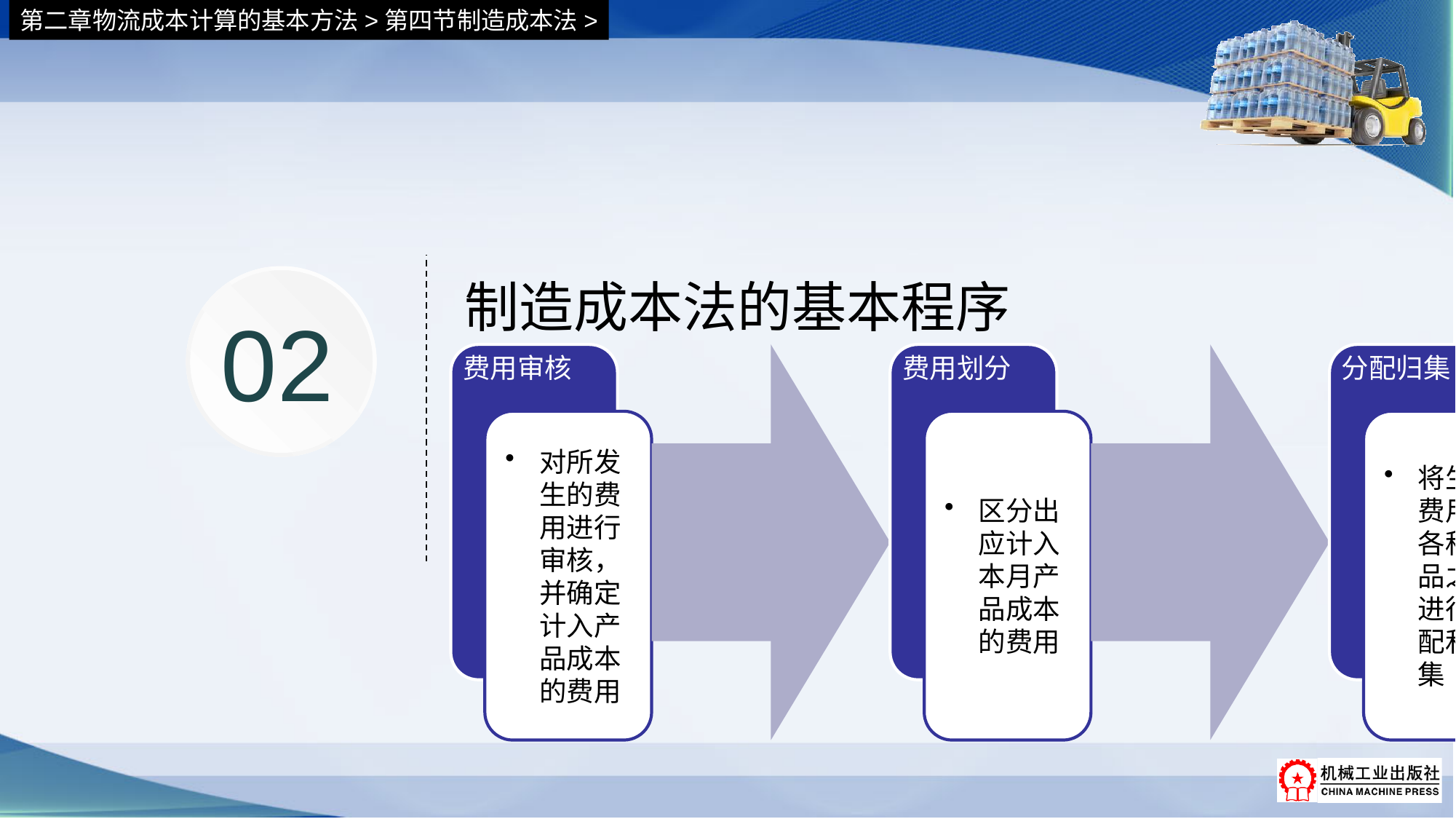

第二章物流成本计算的基本方法>第四节制造成本法>

02
制造成本法的基本程序
费用审核
对所发生的费用进行审核，并确定计入产品成本的费用
费用划分
区分出应计入本月产品成本的费用
分配归集